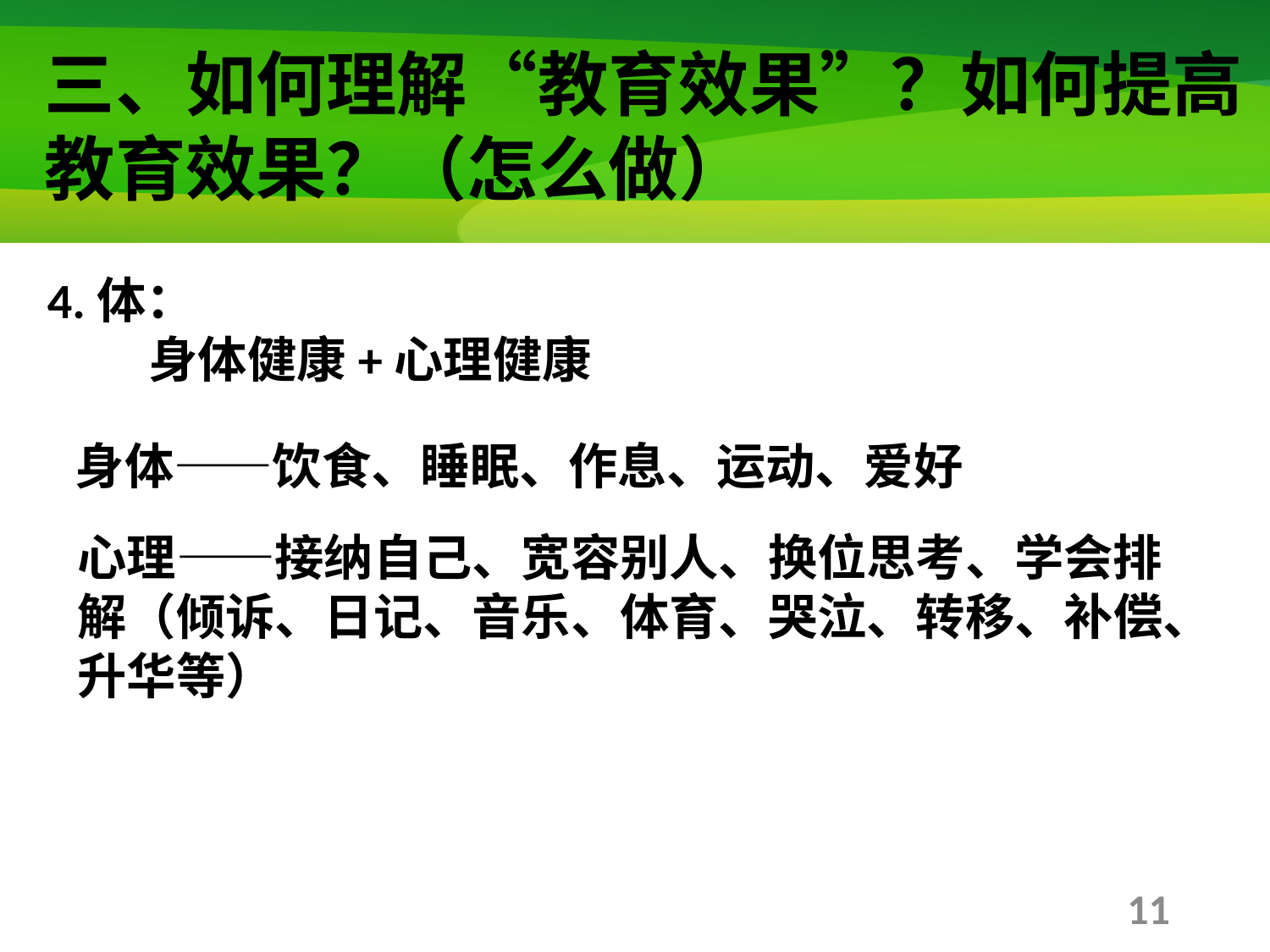

三、如何理解“教育效果”？如何提高教育效果？（怎么做）
4.体：
        身体健康+心理健康

身体——饮食、睡眠、作息、运动、爱好
心理——接纳自己、宽容别人、换位思考、学会排解（倾诉、日记、音乐、体育、哭泣、转移、补偿、升华等）
11